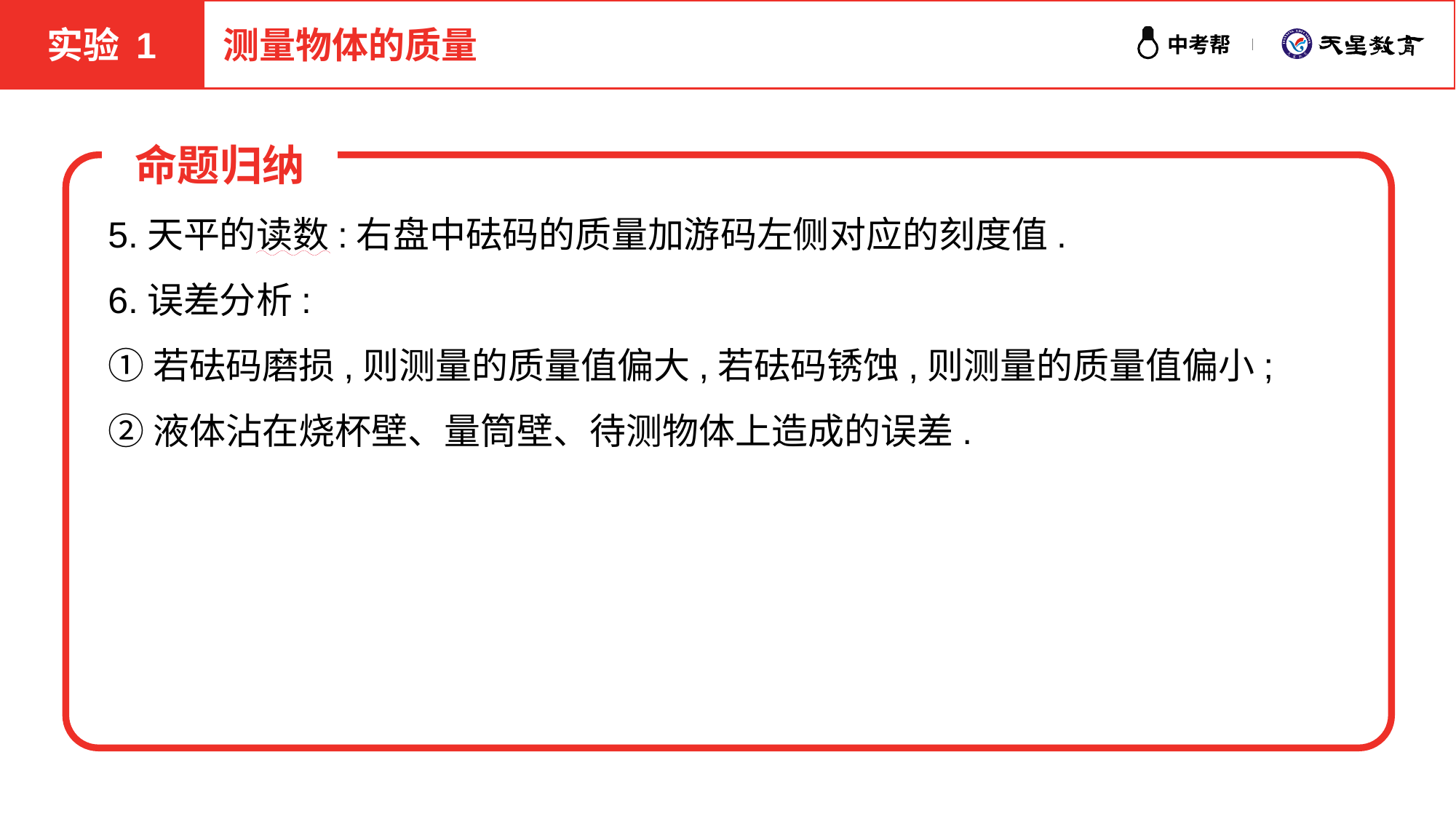

实验 1
测量物体的质量
命题归纳

5.天平的读数:右盘中砝码的质量加游码左侧对应的刻度值.
6.误差分析:
①若砝码磨损,则测量的质量值偏大,若砝码锈蚀,则测量的质量值偏小;
②液体沾在烧杯壁、量筒壁、待测物体上造成的误差.